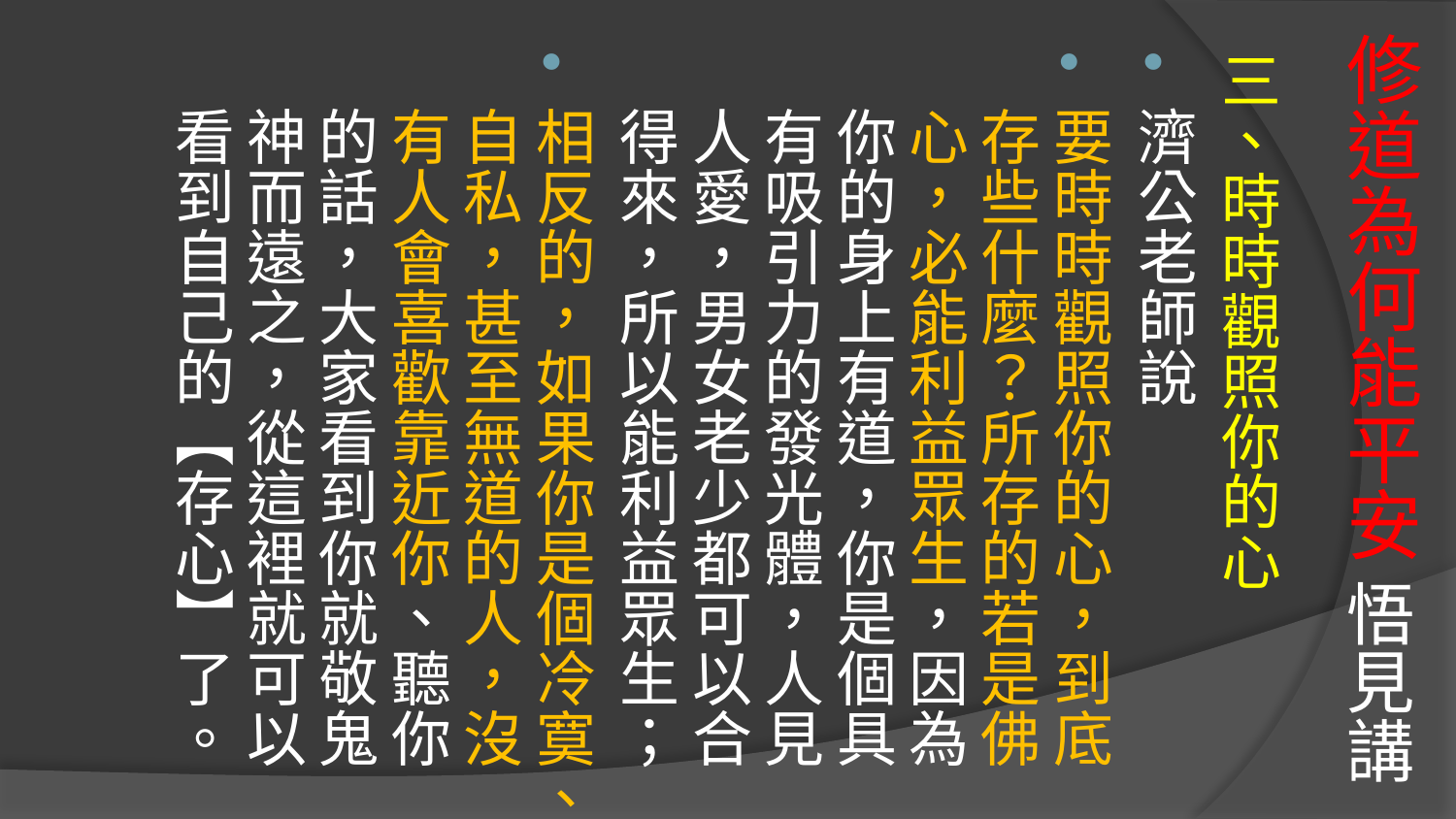

# 修道為何能平安 悟見講
三、時時觀照你的心
濟公老師說
要時時觀照你的心，到底存些什麼？所存的若是佛心，必能利益眾生，因為你的身上有道，你是個具有吸引力的發光體，人見人愛，男女老少都可以合得來，所以能利益眾生；
相反的，如果你是個冷寞、自私，甚至無道的人，沒有人會喜歡靠近你、聽你的話，大家看到你就敬鬼神而遠之，從這裡就可以看到自己的【存心】了。